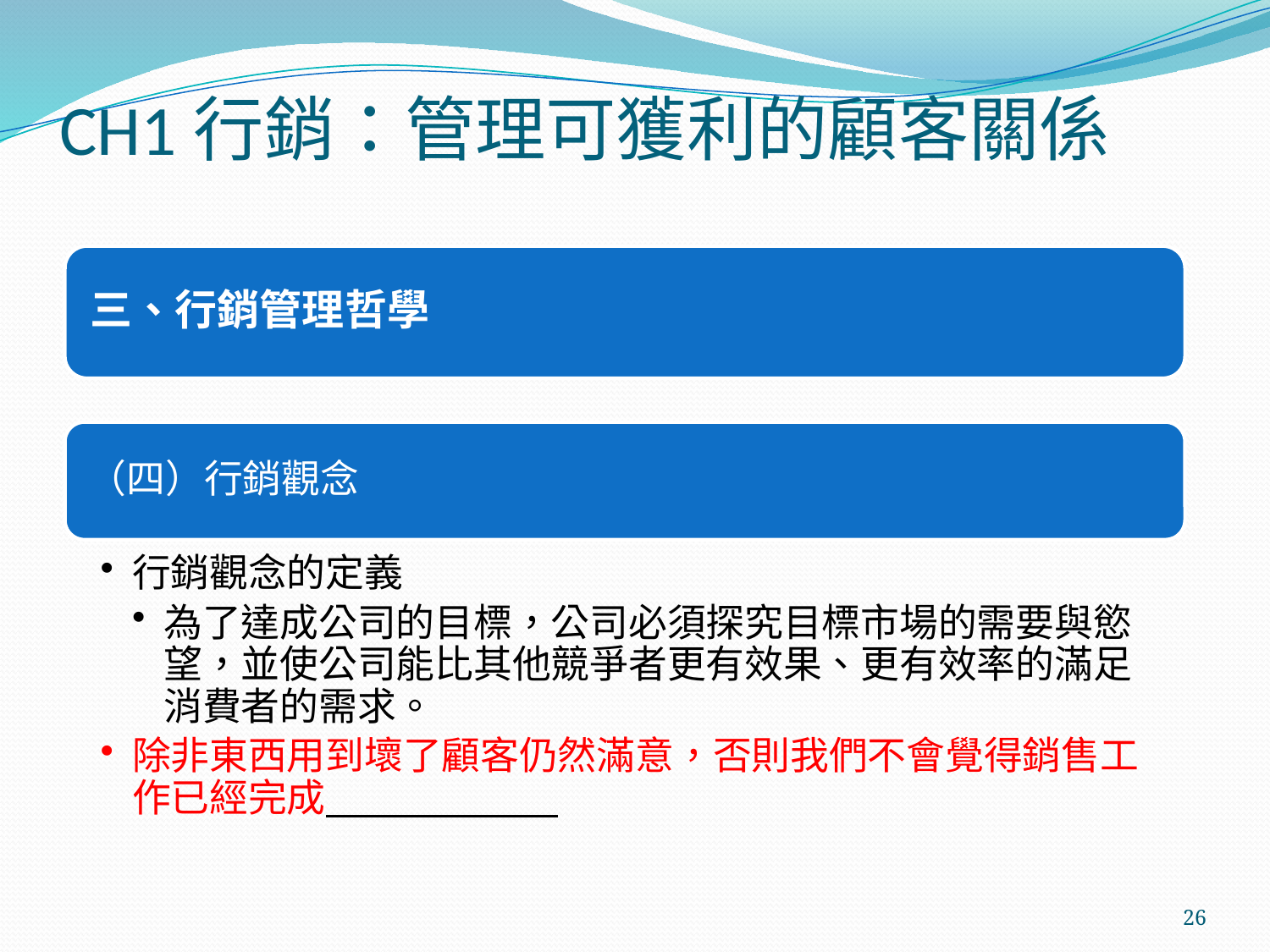

# CH1行銷：管理可獲利的顧客關係
三、行銷管理哲學
（四）行銷觀念
行銷觀念的定義
為了達成公司的目標，公司必須探究目標市場的需要與慾望，並使公司能比其他競爭者更有效果、更有效率的滿足消費者的需求。
除非東西用到壞了顧客仍然滿意，否則我們不會覺得銷售工作已經完成
26